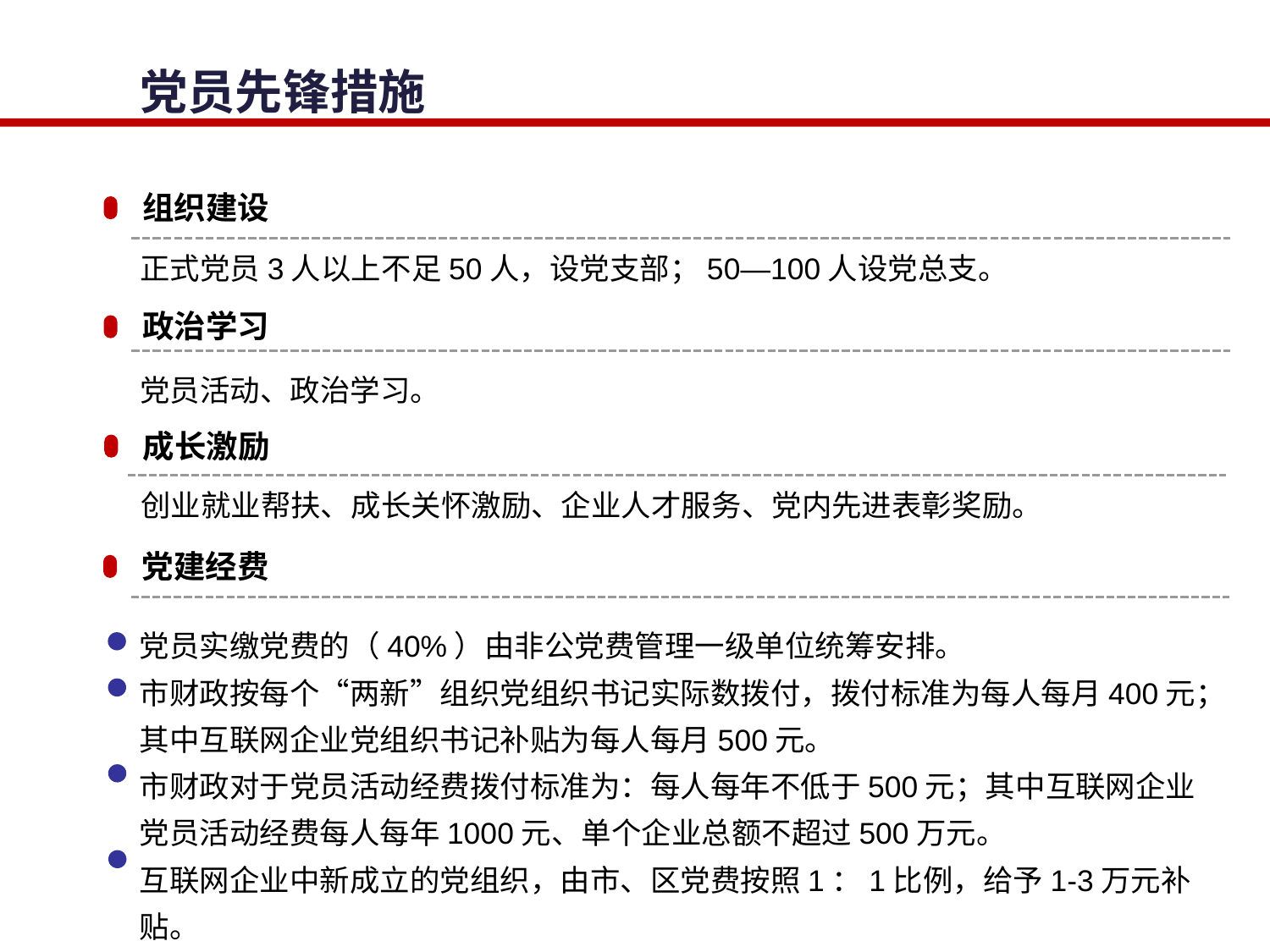

党员先锋措施

组织建设

正式党员3人以上不足50人，设党支部；50—100人设党总支。
政治学习

党员活动、政治学习。
成长激励

创业就业帮扶、成长关怀激励、企业人才服务、党内先进表彰奖励。
党建经费

党员实缴党费的（40%）由非公党费管理一级单位统筹安排。
市财政按每个“两新”组织党组织书记实际数拨付，拨付标准为每人每月400元；其中互联网企业党组织书记补贴为每人每月500元。
市财政对于党员活动经费拨付标准为：每人每年不低于500元；其中互联网企业党员活动经费每人每年1000元、单个企业总额不超过500万元。
互联网企业中新成立的党组织，由市、区党费按照1：1比例，给予1-3万元补贴。